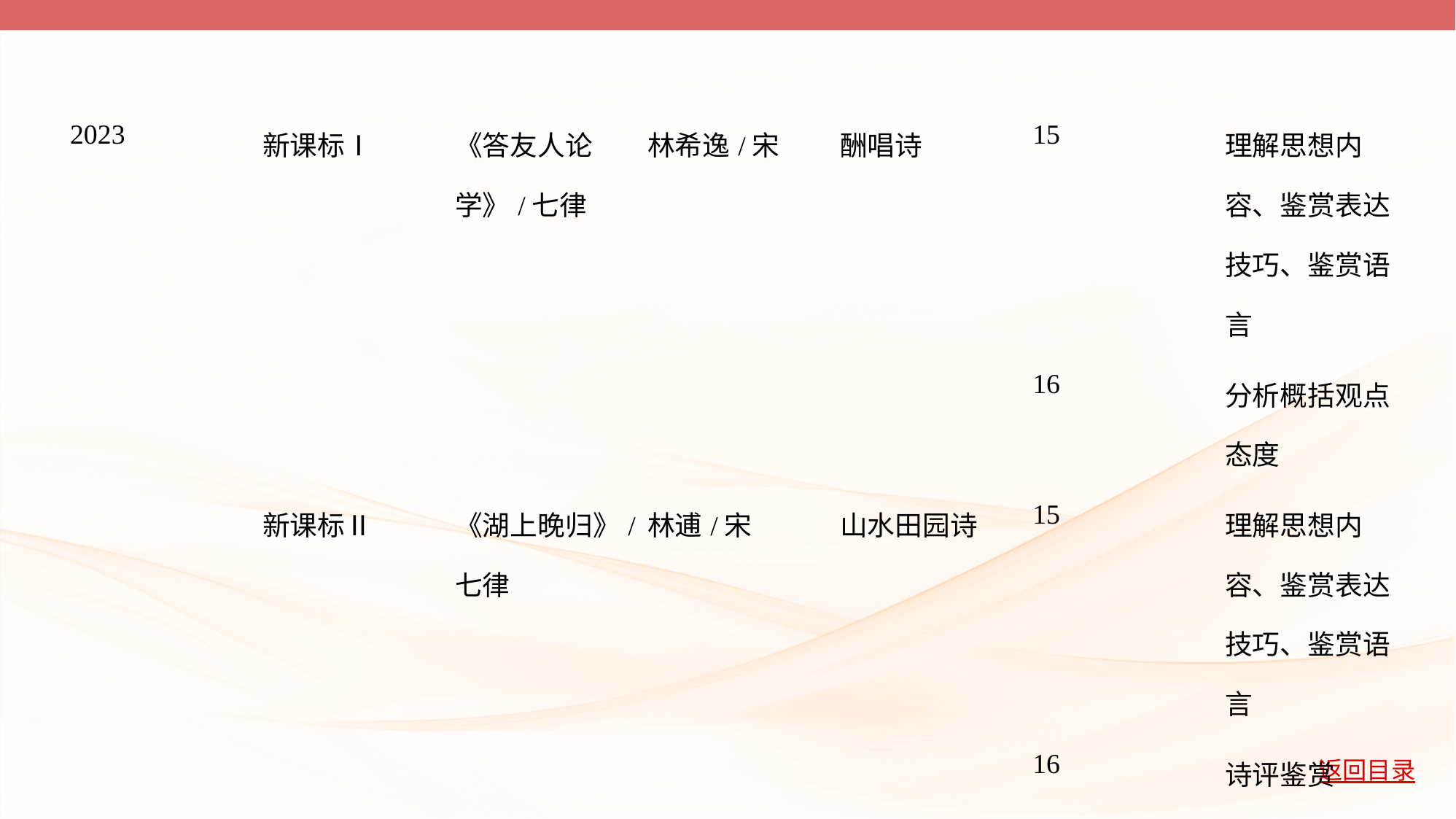

| 2023 | 新课标Ⅰ | 《答友人论 学》/七律 | 林希逸/宋 | 酬唱诗 | 15 | 理解思想内 容、鉴赏表达 技巧、鉴赏语 言 |
| --- | --- | --- | --- | --- | --- | --- |
|  |  |  |  |  | 16 | 分析概括观点 态度 |
|  | 新课标Ⅱ | 《湖上晚归》/ 七律 | 林逋/宋 | 山水田园诗 | 15 | 理解思想内 容、鉴赏表达 技巧、鉴赏语 言 |
|  |  |  |  |  | 16 | 诗评鉴赏 |